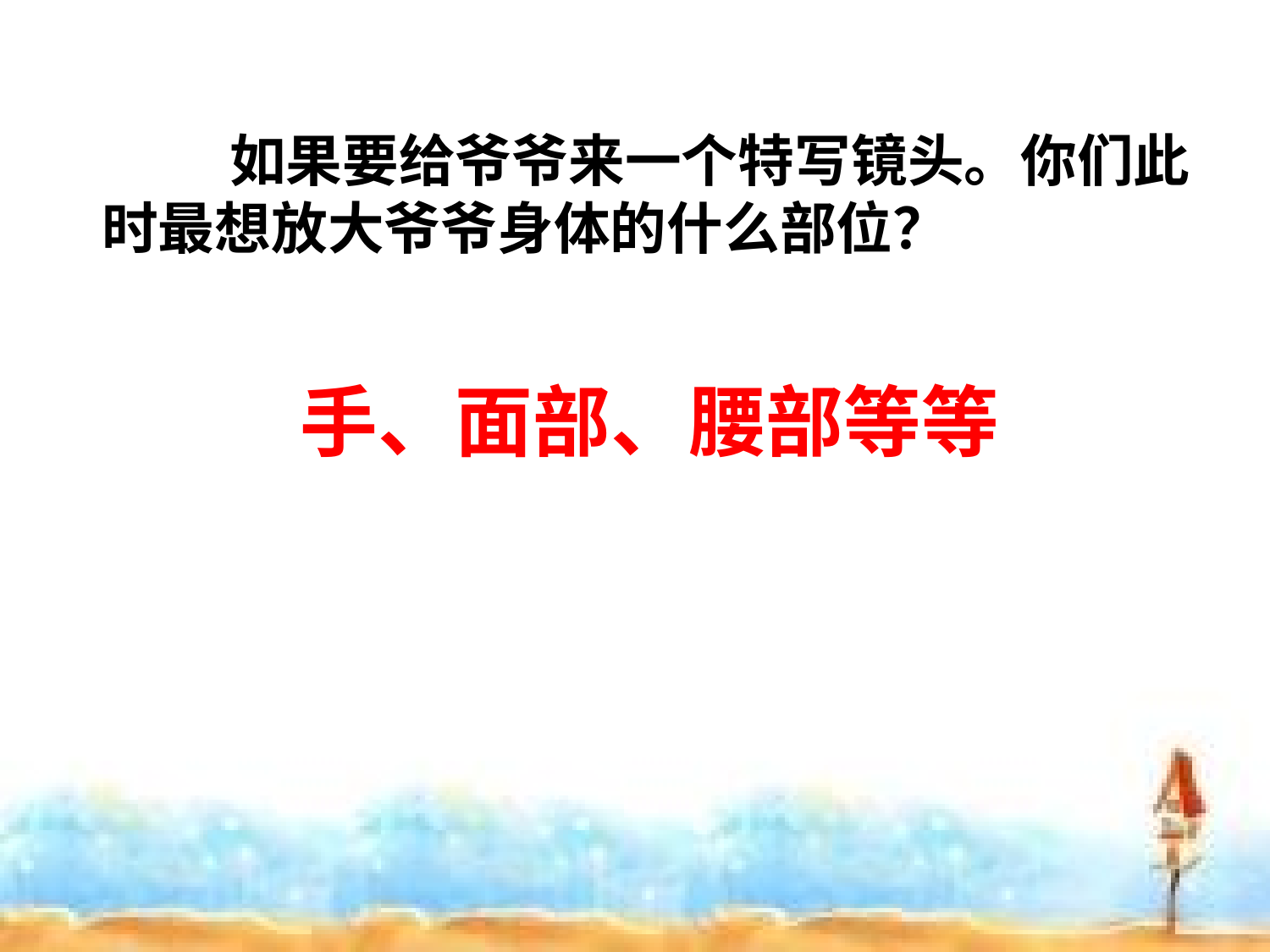

如果要给爷爷来一个特写镜头。你们此时最想放大爷爷身体的什么部位？
手、面部、腰部等等